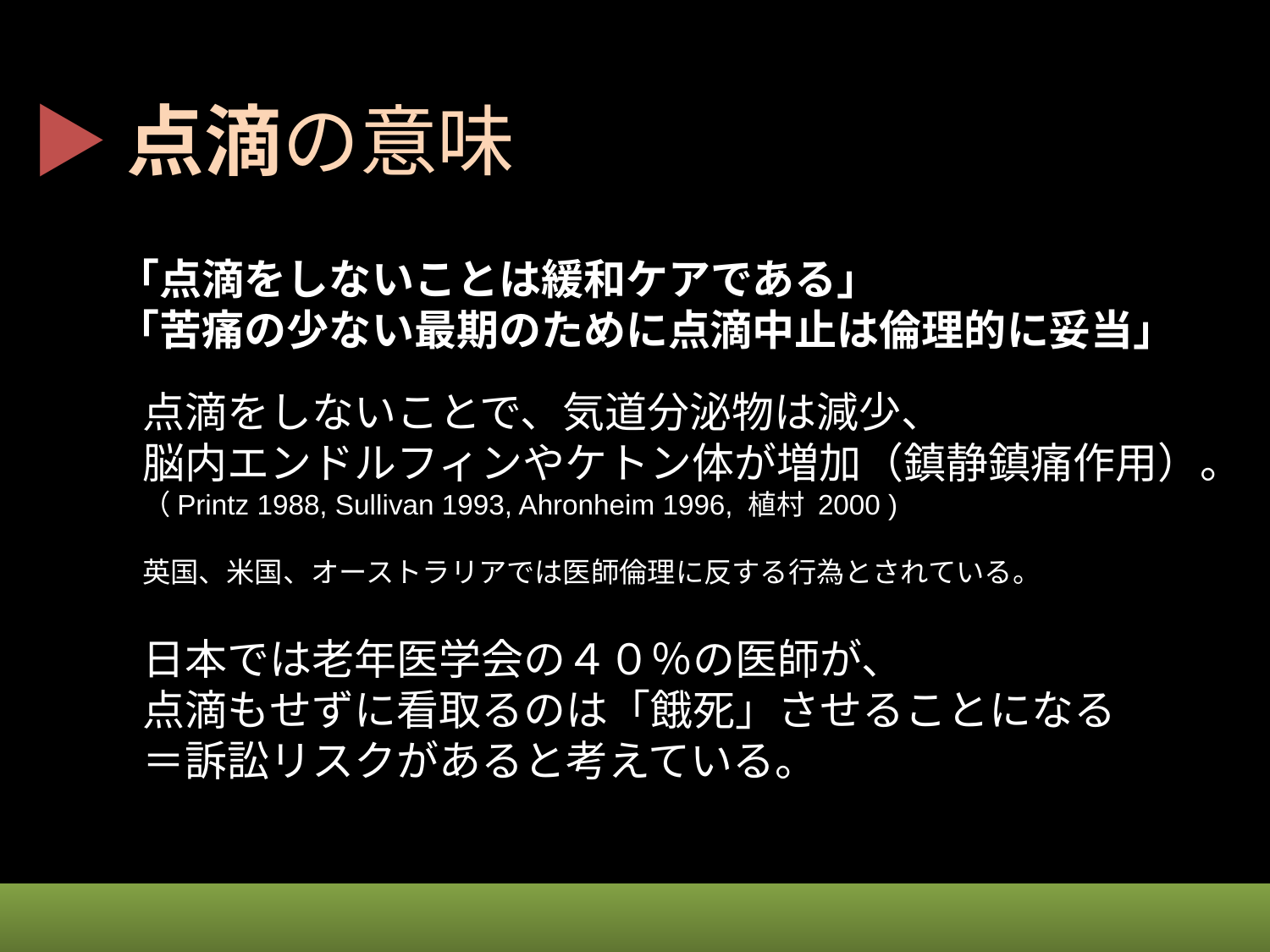

▶点滴の意味
「点滴をしないことは緩和ケアである」
「苦痛の少ない最期のために点滴中止は倫理的に妥当」
点滴をしないことで、気道分泌物は減少、
脳内エンドルフィンやケトン体が増加（鎮静鎮痛作用）。
（Printz 1988, Sullivan 1993, Ahronheim 1996, 植村 2000 )

英国、米国、オーストラリアでは医師倫理に反する行為とされている。
日本では老年医学会の４０％の医師が、
点滴もせずに看取るのは「餓死」させることになる
＝訴訟リスクがあると考えている。